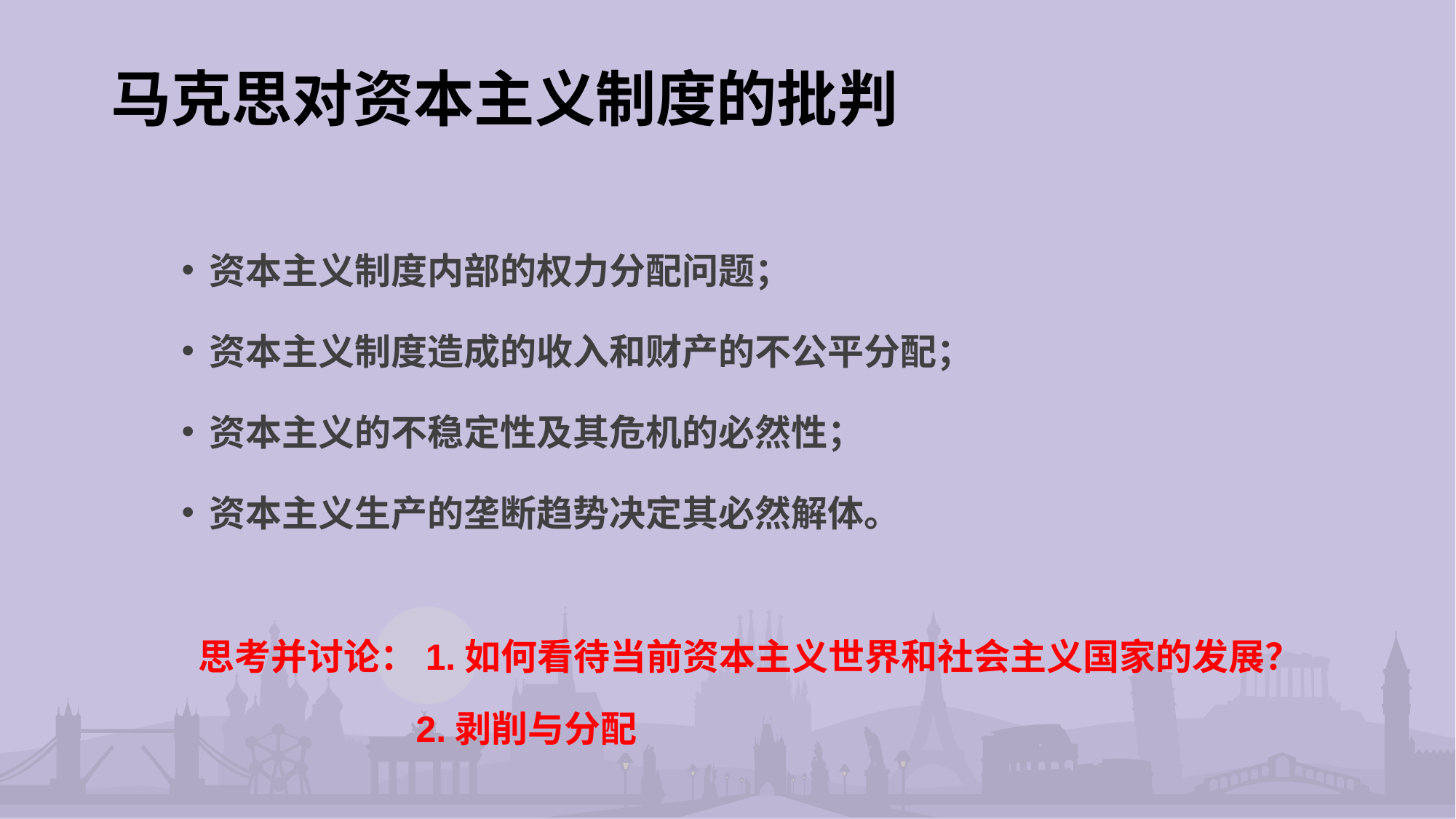

# 马克思对资本主义制度的批判

资本主义制度内部的权力分配问题；
资本主义制度造成的收入和财产的不公平分配；
资本主义的不稳定性及其危机的必然性；
资本主义生产的垄断趋势决定其必然解体。

 思考并讨论：1.如何看待当前资本主义世界和社会主义国家的发展？
                       2.剥削与分配